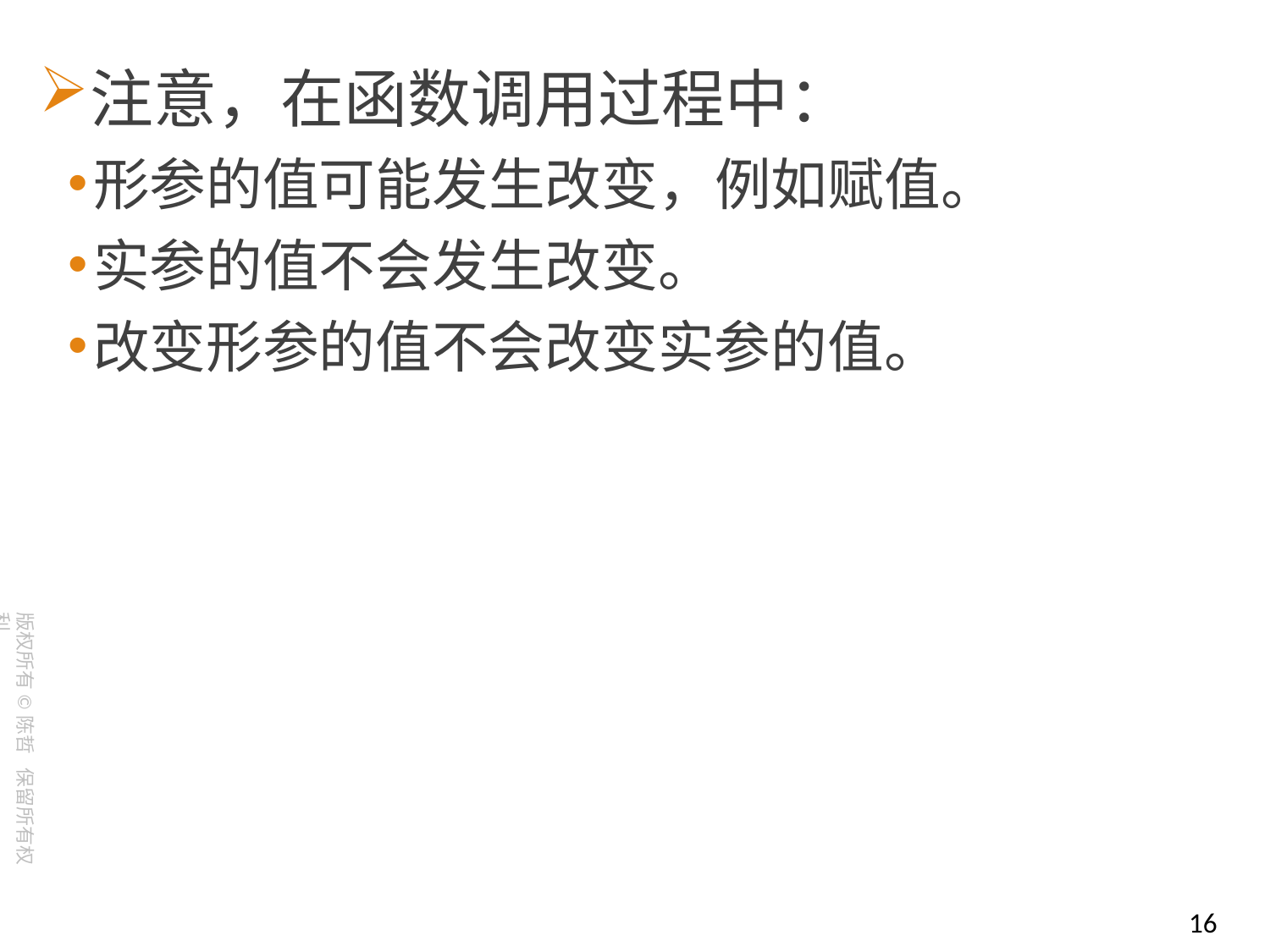

注意，在函数调用过程中：
形参的值可能发生改变，例如赋值。
实参的值不会发生改变。
改变形参的值不会改变实参的值。
16